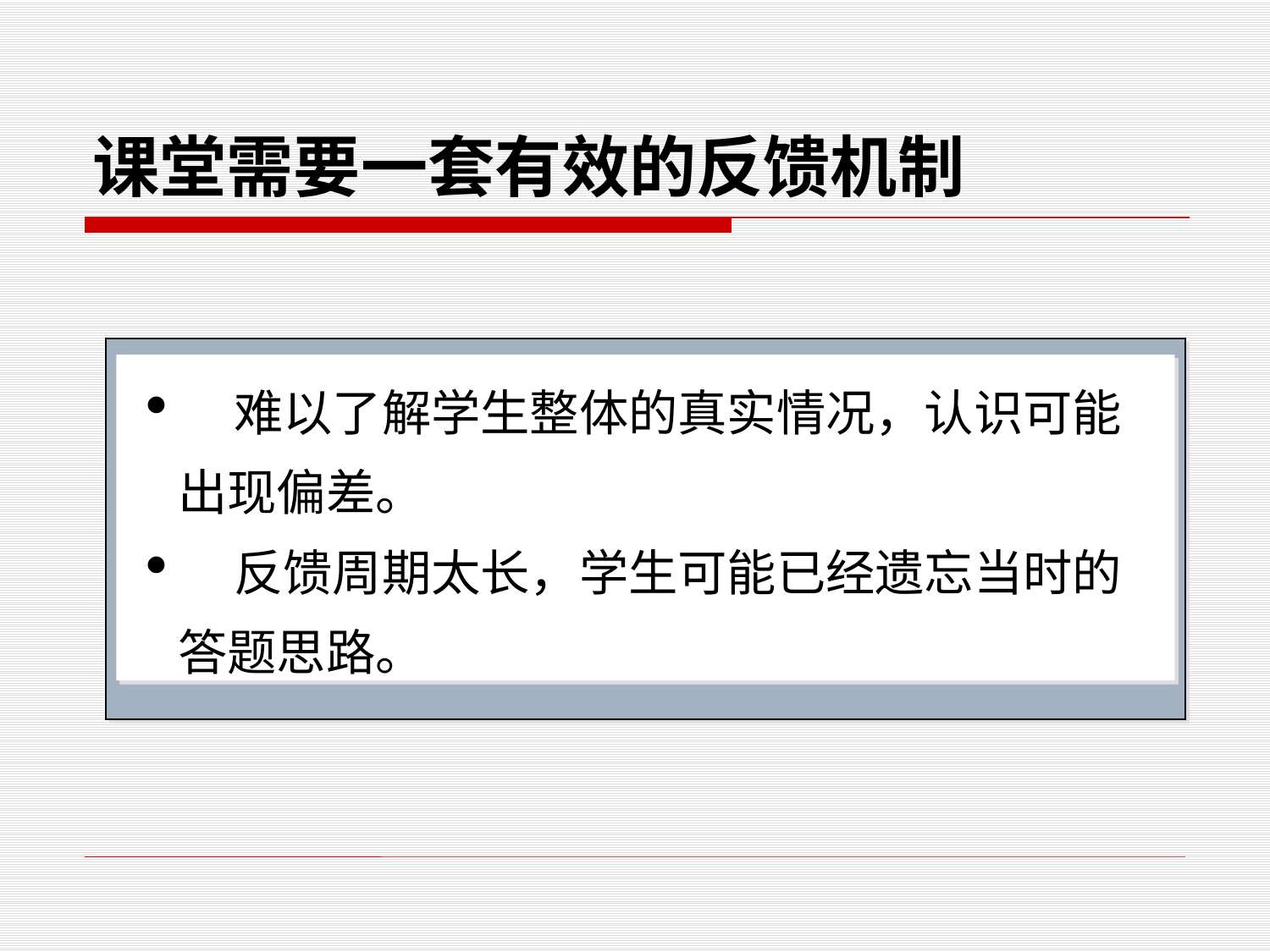

# 课堂需要一套有效的反馈机制

    难以了解学生整体的真实情况，认识可能出现偏差。
    反馈周期太长，学生可能已经遗忘当时的答题思路。